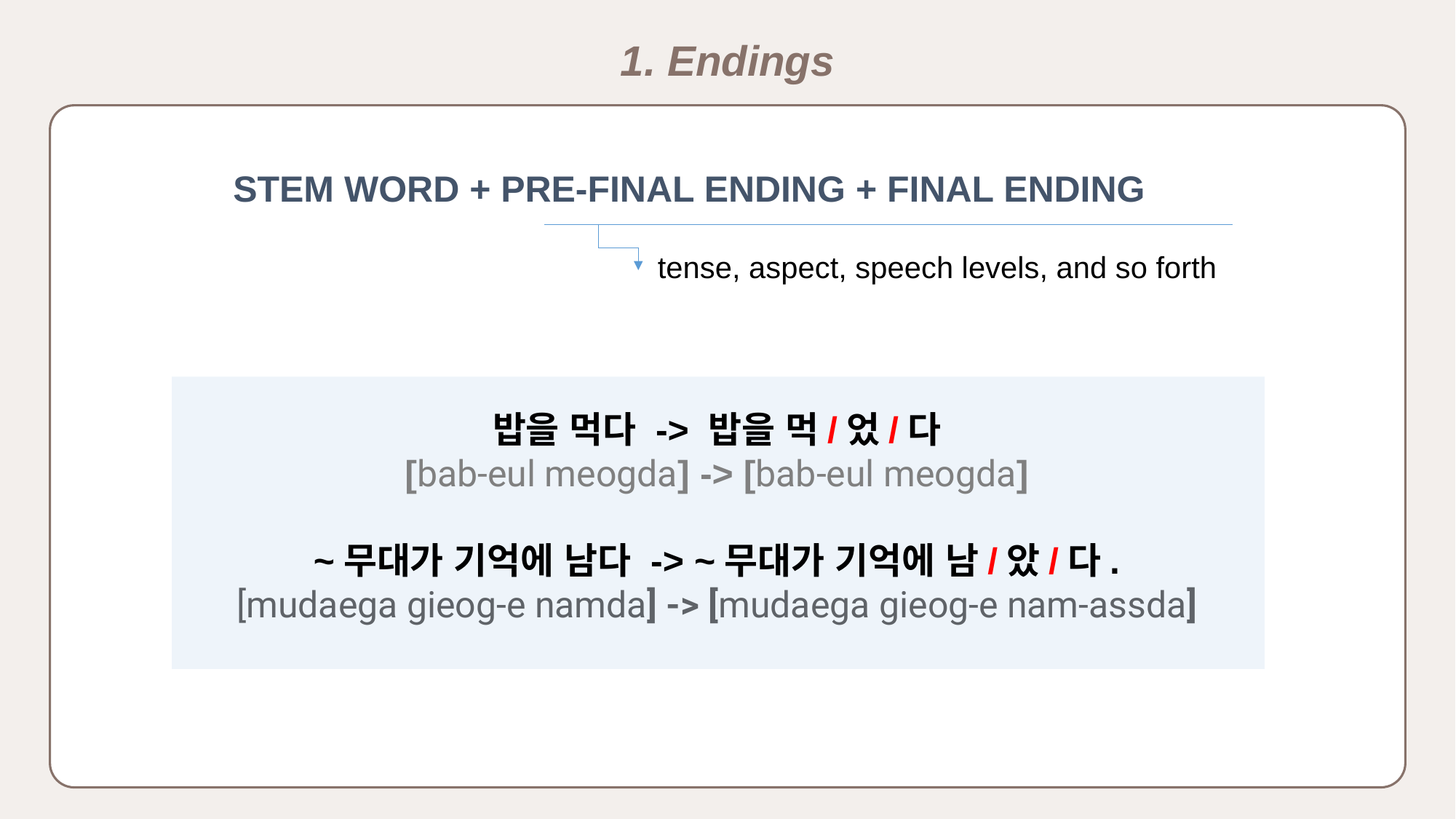

1. Endings

STEM WORD + PRE-FINAL ENDING + FINAL ENDING

 tense, aspect, speech levels, and so forth

밥을 먹다 -> 밥을 먹/었/다
[bab-eul meogda] -> [bab-eul meogda]

~무대가 기억에 남다 -> ~무대가 기억에 남/았/다.
[mudaega gieog-e namda] -> [mudaega gieog-e nam-assda]